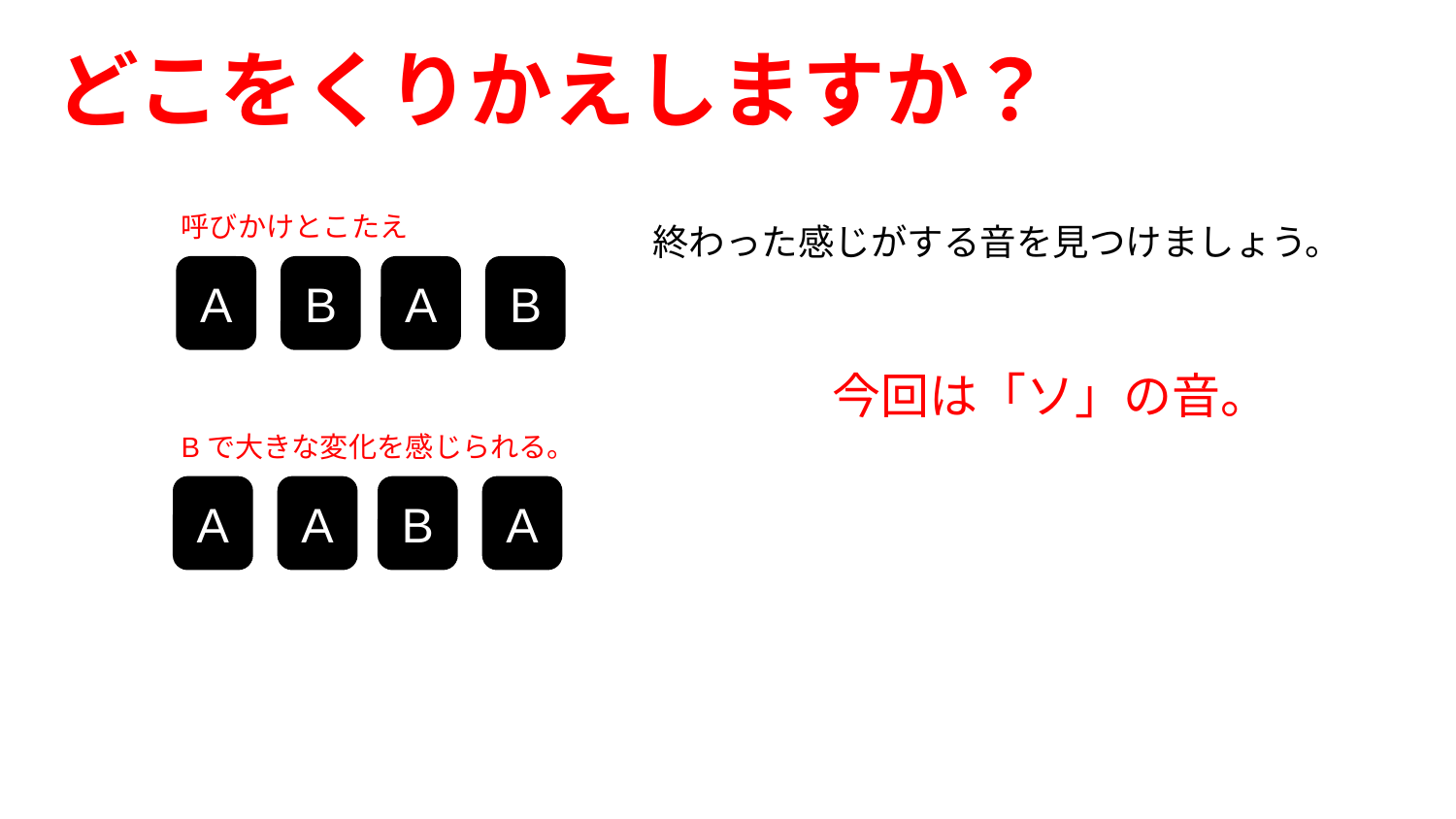

# どこをくりかえしますか？
呼びかけとこたえ
A
B
A
B
終わった感じがする音を見つけましょう。
今回は「ソ」の音。
Bで大きな変化を感じられる。
A
A
B
A